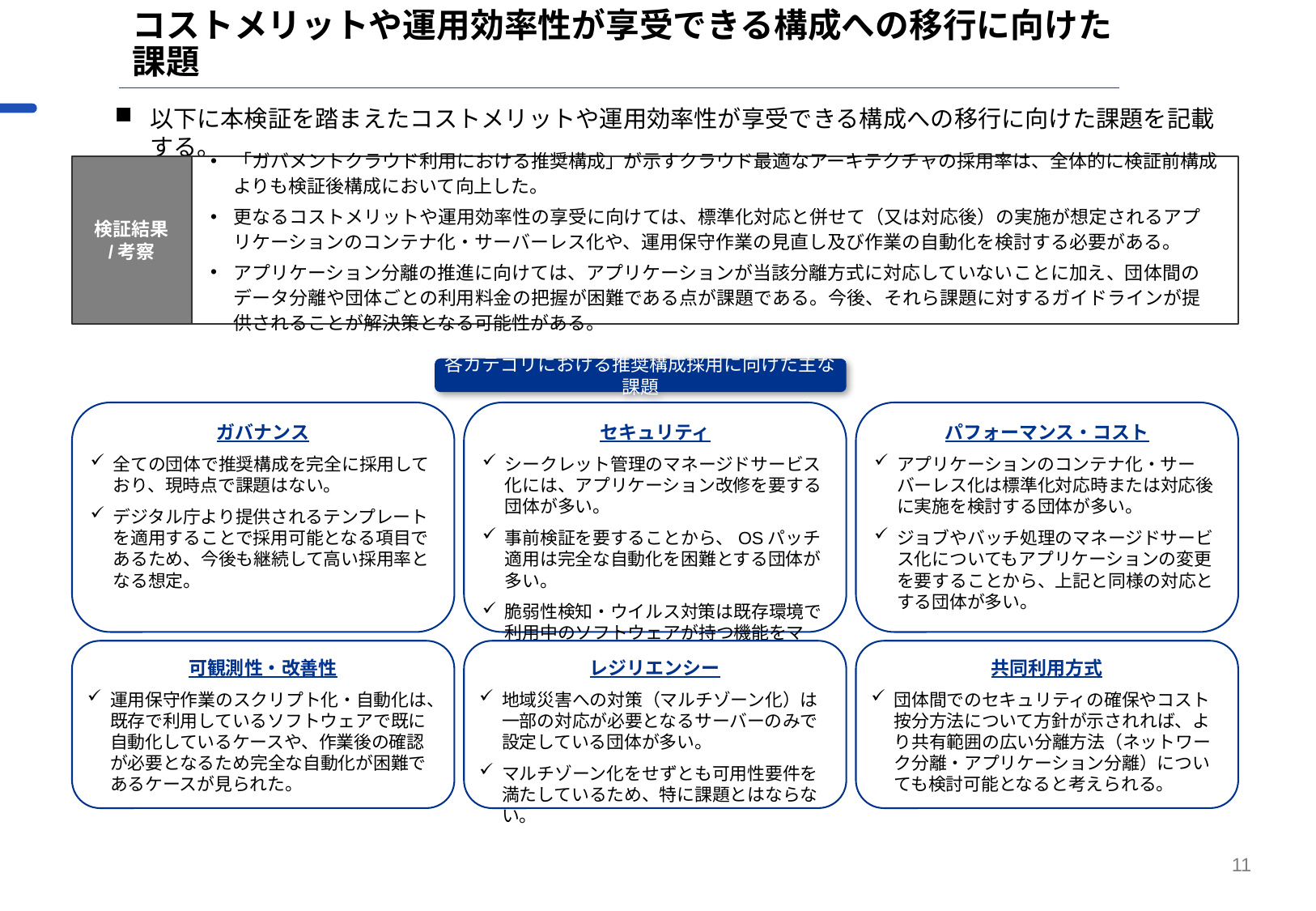

# コストメリットや運用効率性が享受できる構成への移行に向けた課題
以下に本検証を踏まえたコストメリットや運用効率性が享受できる構成への移行に向けた課題を記載する。
検証結果
/考察
「ガバメントクラウド利用における推奨構成」が示すクラウド最適なアーキテクチャの採用率は、全体的に検証前構成よりも検証後構成において向上した。
更なるコストメリットや運用効率性の享受に向けては、標準化対応と併せて（又は対応後）の実施が想定されるアプリケーションのコンテナ化・サーバーレス化や、運用保守作業の見直し及び作業の自動化を検討する必要がある。
アプリケーション分離の推進に向けては、アプリケーションが当該分離方式に対応していないことに加え、団体間のデータ分離や団体ごとの利用料金の把握が困難である点が課題である。今後、それら課題に対するガイドラインが提供されることが解決策となる可能性がある。
各カテゴリにおける推奨構成採用に向けた主な課題
ガバナンス
全ての団体で推奨構成を完全に採用しており、現時点で課題はない。
デジタル庁より提供されるテンプレートを適用することで採用可能となる項目であるため、今後も継続して高い採用率となる想定。
セキュリティ
シークレット管理のマネージドサービス化には、アプリケーション改修を要する団体が多い。
事前検証を要することから、OSパッチ適用は完全な自動化を困難とする団体が多い。
脆弱性検知・ウイルス対策は既存環境で利用中のソフトウェアが持つ機能をマネージドサービスでは充足できないケースが見られた。
パフォーマンス・コスト
アプリケーションのコンテナ化・サーバーレス化は標準化対応時または対応後に実施を検討する団体が多い。
ジョブやバッチ処理のマネージドサービス化についてもアプリケーションの変更を要することから、上記と同様の対応とする団体が多い。
可観測性・改善性
運用保守作業のスクリプト化・自動化は、既存で利用しているソフトウェアで既に自動化しているケースや、作業後の確認が必要となるため完全な自動化が困難であるケースが見られた。
レジリエンシー
地域災害への対策（マルチゾーン化）は一部の対応が必要となるサーバーのみで設定している団体が多い。
マルチゾーン化をせずとも可用性要件を満たしているため、特に課題とはならない。
共同利用方式
団体間でのセキュリティの確保やコスト按分方法について方針が示されれば、より共有範囲の広い分離方法（ネットワーク分離・アプリケーション分離）についても検討可能となると考えられる。
11